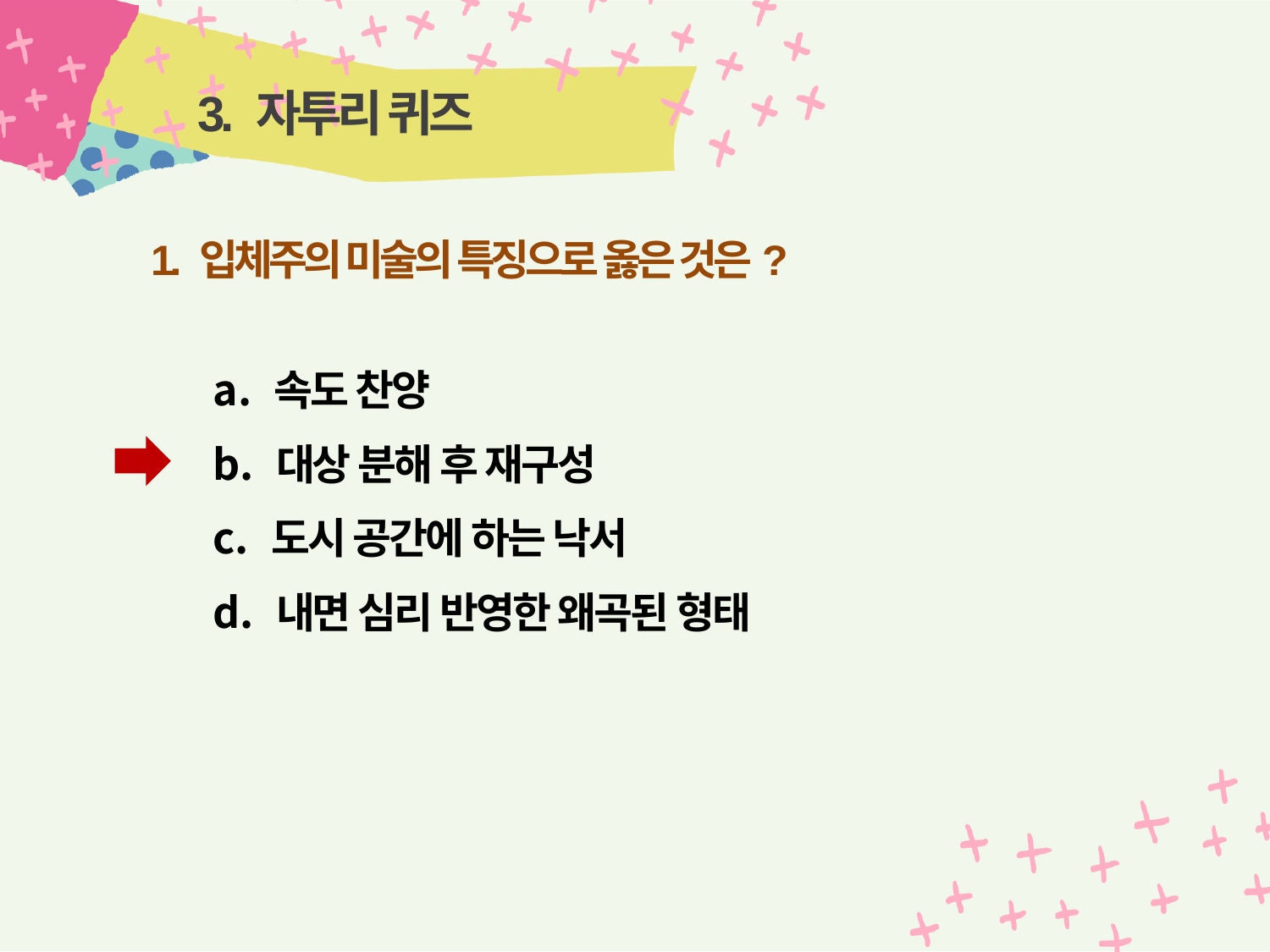

# 3. 자투리 퀴즈
1. 입체주의 미술의 특징으로 옳은 것은?

 속도 찬양
 대상 분해 후 재구성
 도시 공간에 하는 낙서
 내면 심리 반영한 왜곡된 형태